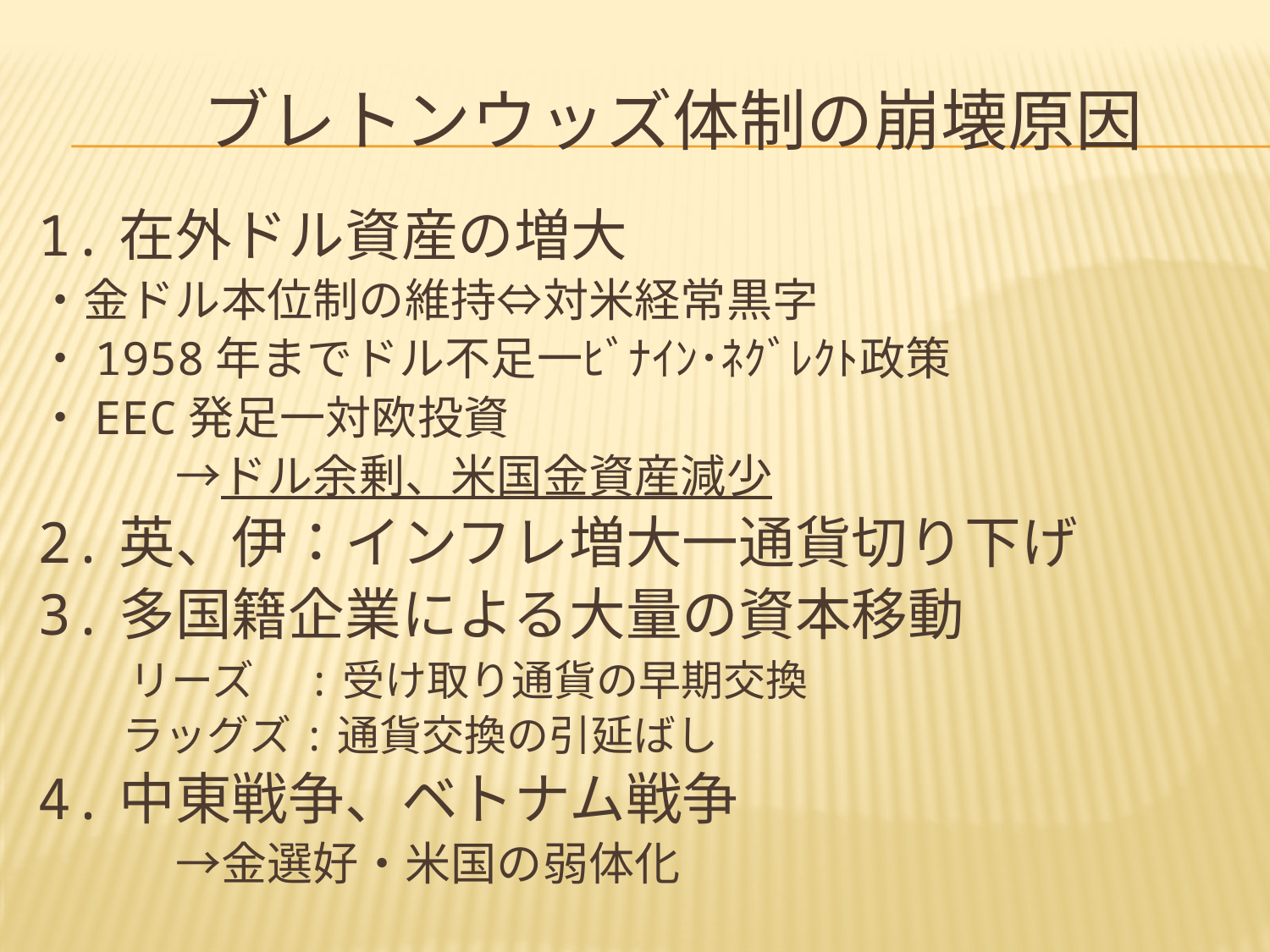

# ブレトンウッズ体制の崩壊原因
1.在外ドル資産の増大
・金ドル本位制の維持⇔対米経常黒字
・1958年までドル不足一ﾋﾞﾅｲﾝ･ﾈｸﾞﾚｸﾄ政策
・EEC発足一対欧投資
　　　→ドル余剰、米国金資産減少
2.英、伊：インフレ増大一通貨切り下げ
3.多国籍企業による大量の資本移動
　　リーズ　:受け取り通貨の早期交換
　　ラッグズ:通貨交換の引延ばし
4.中東戦争、ベトナム戦争
　　　→金選好・米国の弱体化